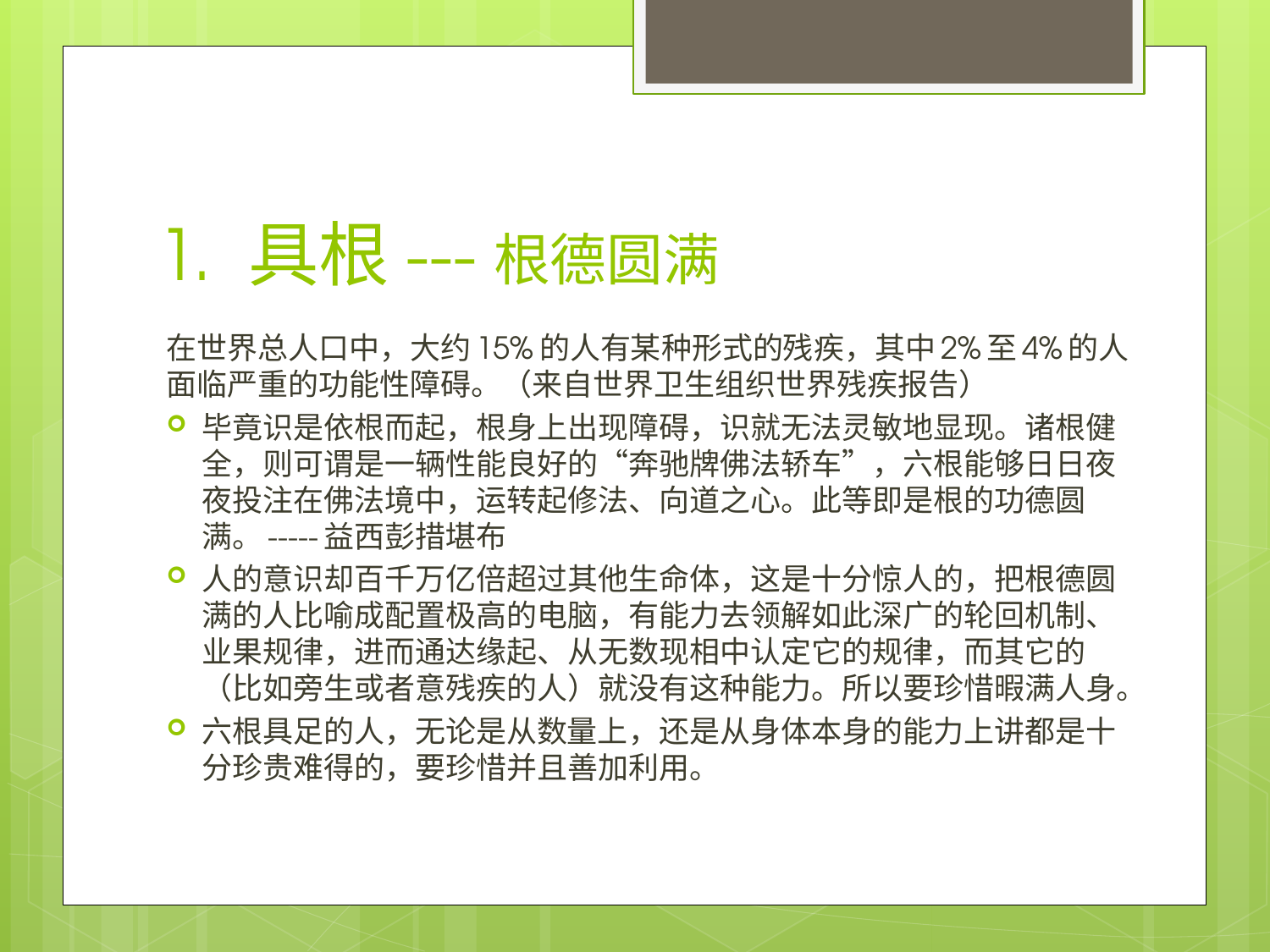

# 1. 具根---根德圆满
在世界总人口中，大约15%的人有某种形式的残疾，其中2%至4%的人面临严重的功能性障碍。（来自世界卫生组织世界残疾报告）
毕竟识是依根而起，根身上出现障碍，识就无法灵敏地显现。诸根健全，则可谓是一辆性能良好的“奔驰牌佛法轿车”，六根能够日日夜夜投注在佛法境中，运转起修法、向道之心。此等即是根的功德圆满。-----益西彭措堪布
人的意识却百千万亿倍超过其他生命体，这是十分惊人的，把根德圆满的人比喻成配置极高的电脑，有能力去领解如此深广的轮回机制、业果规律，进而通达缘起、从无数现相中认定它的规律，而其它的（比如旁生或者意残疾的人）就没有这种能力。所以要珍惜暇满人身。
六根具足的人，无论是从数量上，还是从身体本身的能力上讲都是十分珍贵难得的，要珍惜并且善加利用。